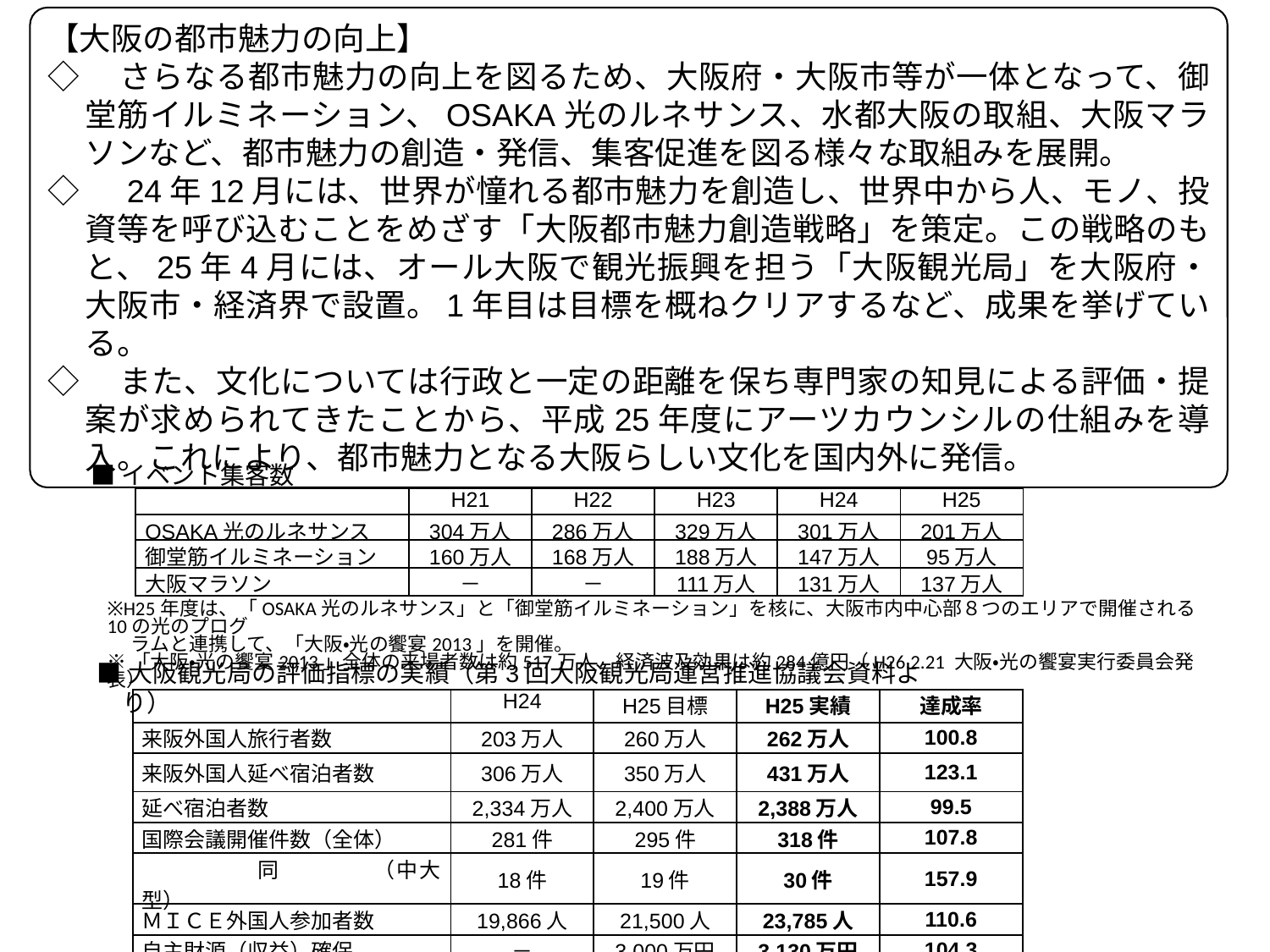

【大阪の都市魅力の向上】
◇　さらなる都市魅力の向上を図るため、大阪府・大阪市等が一体となって、御堂筋イルミネーション、OSAKA光のルネサンス、水都大阪の取組、大阪マラソンなど、都市魅力の創造・発信、集客促進を図る様々な取組みを展開。
◇　24年12月には、世界が憧れる都市魅力を創造し、世界中から人、モノ、投資等を呼び込むことをめざす「大阪都市魅力創造戦略」を策定。この戦略のもと、25年4月には、オール大阪で観光振興を担う「大阪観光局」を大阪府・大阪市・経済界で設置。1年目は目標を概ねクリアするなど、成果を挙げている。
◇　また、文化については行政と一定の距離を保ち専門家の知見による評価・提案が求められてきたことから、平成25年度にアーツカウンシルの仕組みを導入。これにより、都市魅力となる大阪らしい文化を国内外に発信。
■イベント集客数
|  | H21 | H22 | H23 | H24 | H25 |
| --- | --- | --- | --- | --- | --- |
| OSAKA光のルネサンス | 304万人 | 286万人 | 329万人 | 301万人 | 201万人 |
| 御堂筋イルミネーション | 160万人 | 168万人 | 188万人 | 147万人 | 95万人 |
| 大阪マラソン | － | － | 111万人 | 131万人 | 137万人 |
※H25年度は、「OSAKA光のルネサンス」と「御堂筋イルミネーション」を核に、大阪市内中心部８つのエリアで開催される10の光のプログ
　 ラムと連携して、「大阪・光の饗宴2013」を開催。
※「大阪・光の饗宴2013」全体の来場者数は約517万人、経済波及効果は約284億円（H26.2.21 大阪・光の饗宴実行委員会発表）
■大阪観光局の評価指標の実績（第3回大阪観光局運営推進協議会資料より）

|  | H24 | H25目標 | H25実績 | 達成率 |
| --- | --- | --- | --- | --- |
| 来阪外国人旅行者数 | 203万人 | 260万人 | 262万人 | 100.8 |
| 来阪外国人延べ宿泊者数 | 306万人 | 350万人 | 431万人 | 123.1 |
| 延べ宿泊者数 | 2,334万人 | 2,400万人 | 2,388万人 | 99.5 |
| 国際会議開催件数（全体） | 281件 | 295件 | 318件 | 107.8 |
| 同　　　　（中大型） | 18件 | 19件 | 30件 | 157.9 |
| ＭＩＣＥ外国人参加者数 | 19,866人 | 21,500人 | 23,785人 | 110.6 |
| 自主財源（収益）確保 | － | 3,000万円 | 3,130万円 | 104.3 |